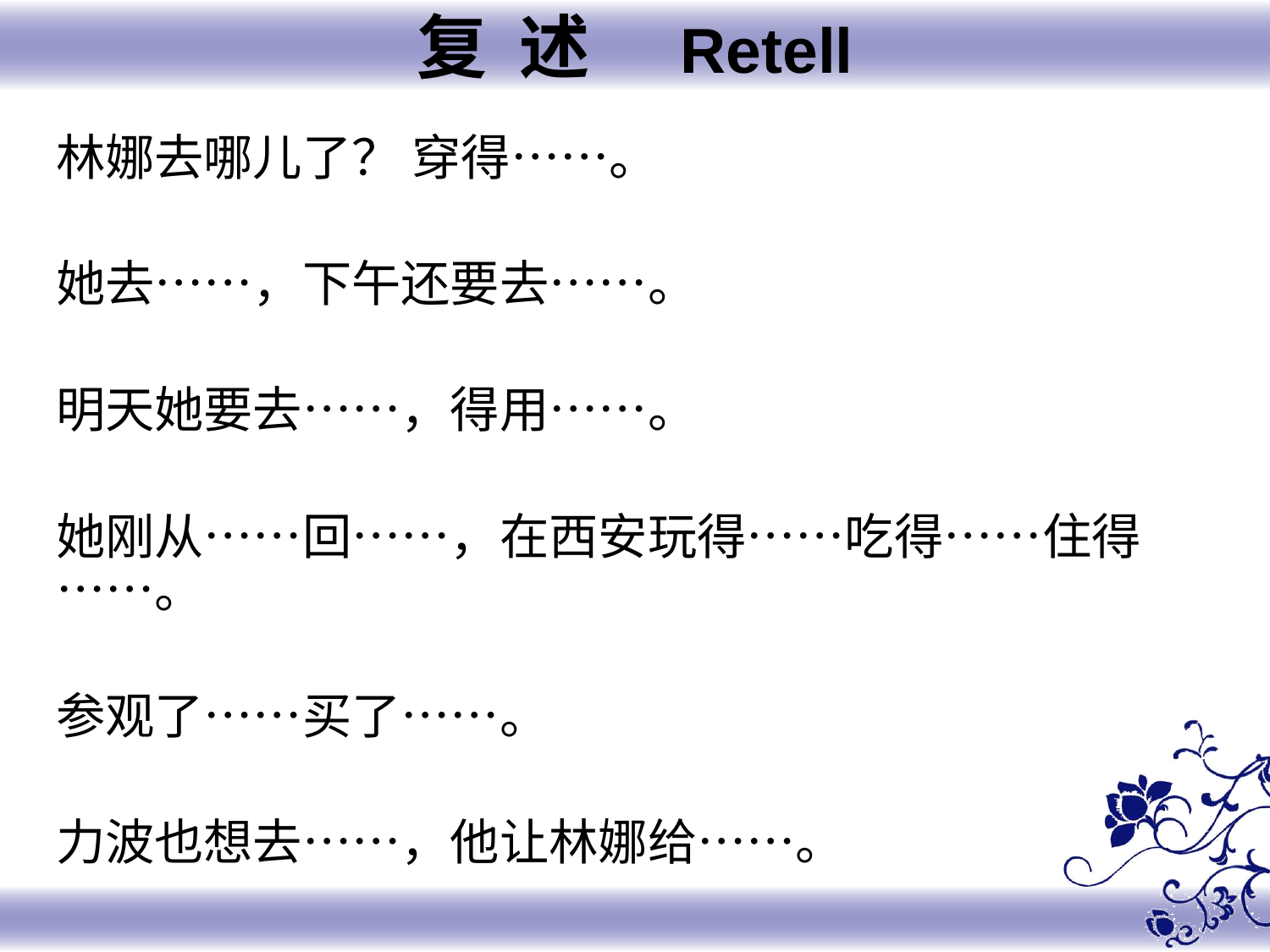

复  述     Retell
林娜去哪儿了？ 穿得……。

她去……，下午还要去……。

明天她要去……，得用……。

她刚从……回……，在西安玩得……吃得……住得……。

参观了……买了……。

力波也想去……，他让林娜给……。